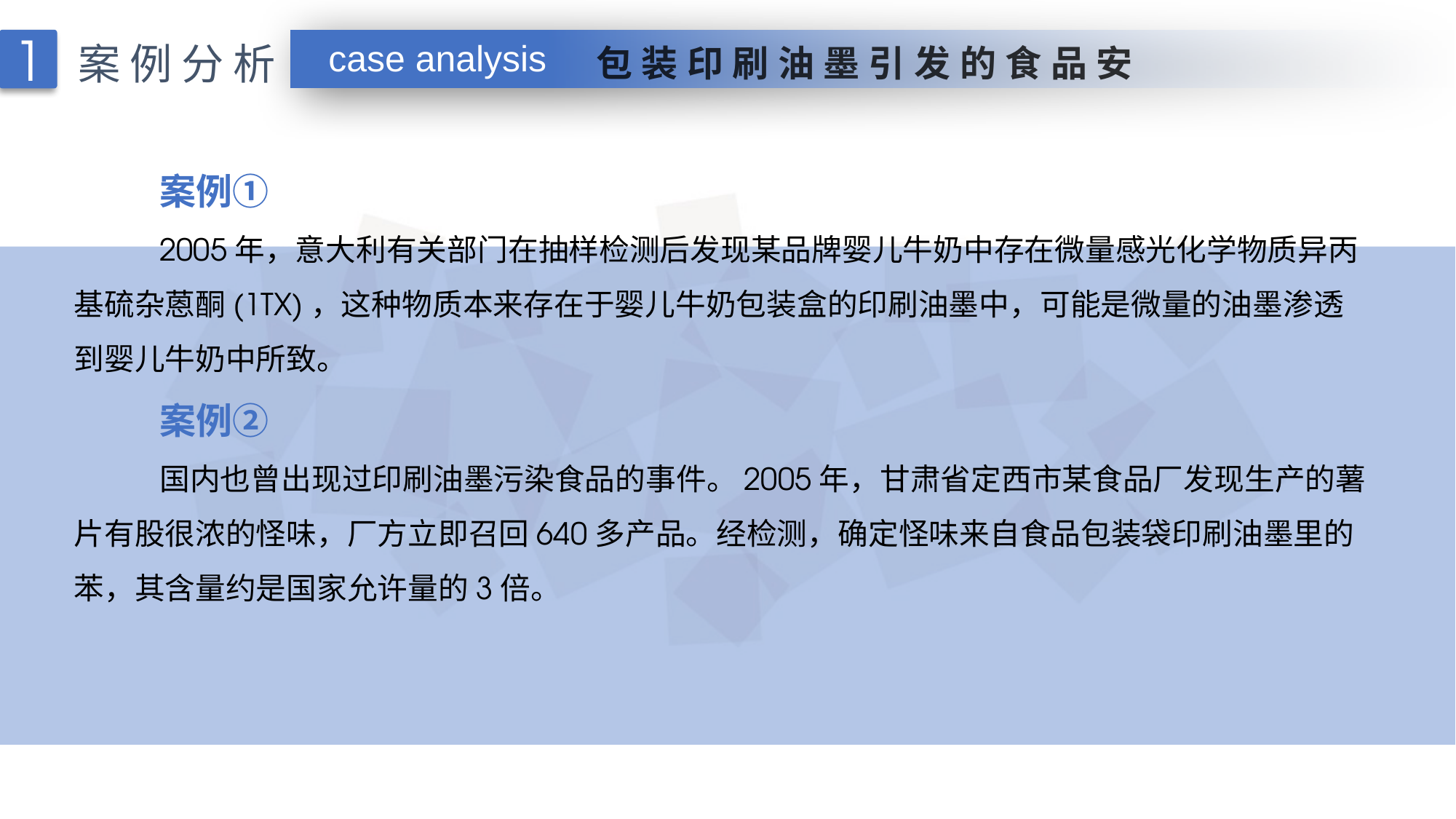

case analysis
1

案例分析
 包装印刷油墨引发的食品安全案例
案例①
2005年，意大利有关部门在抽样检测后发现某品牌婴儿牛奶中存在微量感光化学物质异丙基硫杂蒽酮(1TX)，这种物质本来存在于婴儿牛奶包装盒的印刷油墨中，可能是微量的油墨渗透到婴儿牛奶中所致。
案例②
国内也曾出现过印刷油墨污染食品的事件。2005年，甘肃省定西市某食品厂发现生产的薯片有股很浓的怪味，厂方立即召回640多产品。经检测，确定怪味来自食品包装袋印刷油墨里的苯，其含量约是国家允许量的3倍。